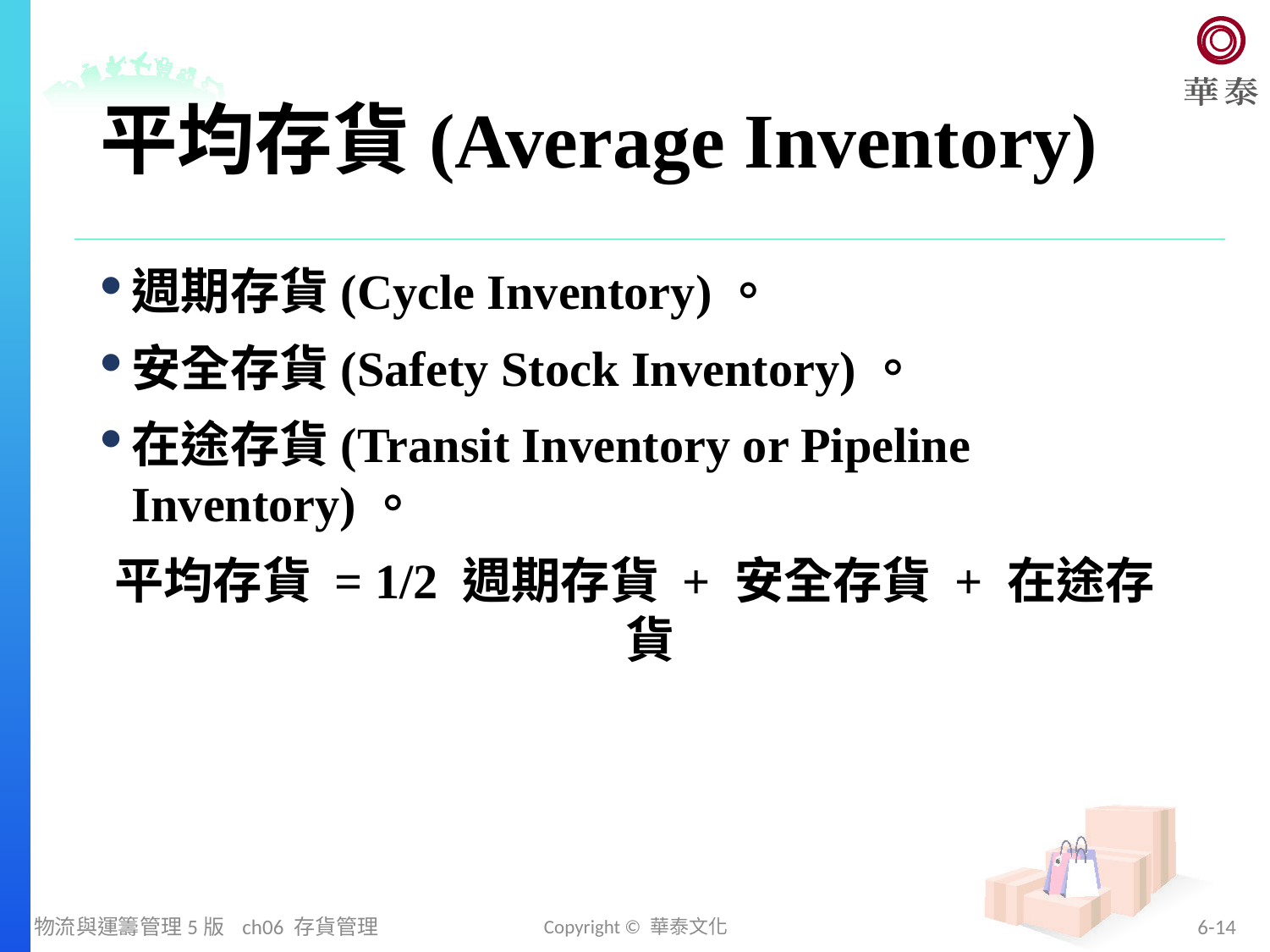

# 平均存貨(Average Inventory)
週期存貨(Cycle Inventory)。
安全存貨(Safety Stock Inventory)。
在途存貨(Transit Inventory or Pipeline Inventory)。
平均存貨 = 1/2 週期存貨 + 安全存貨 + 在途存貨
物流與運籌管理5版  ch06 存貨管理
Copyright © 華泰文化
6-14